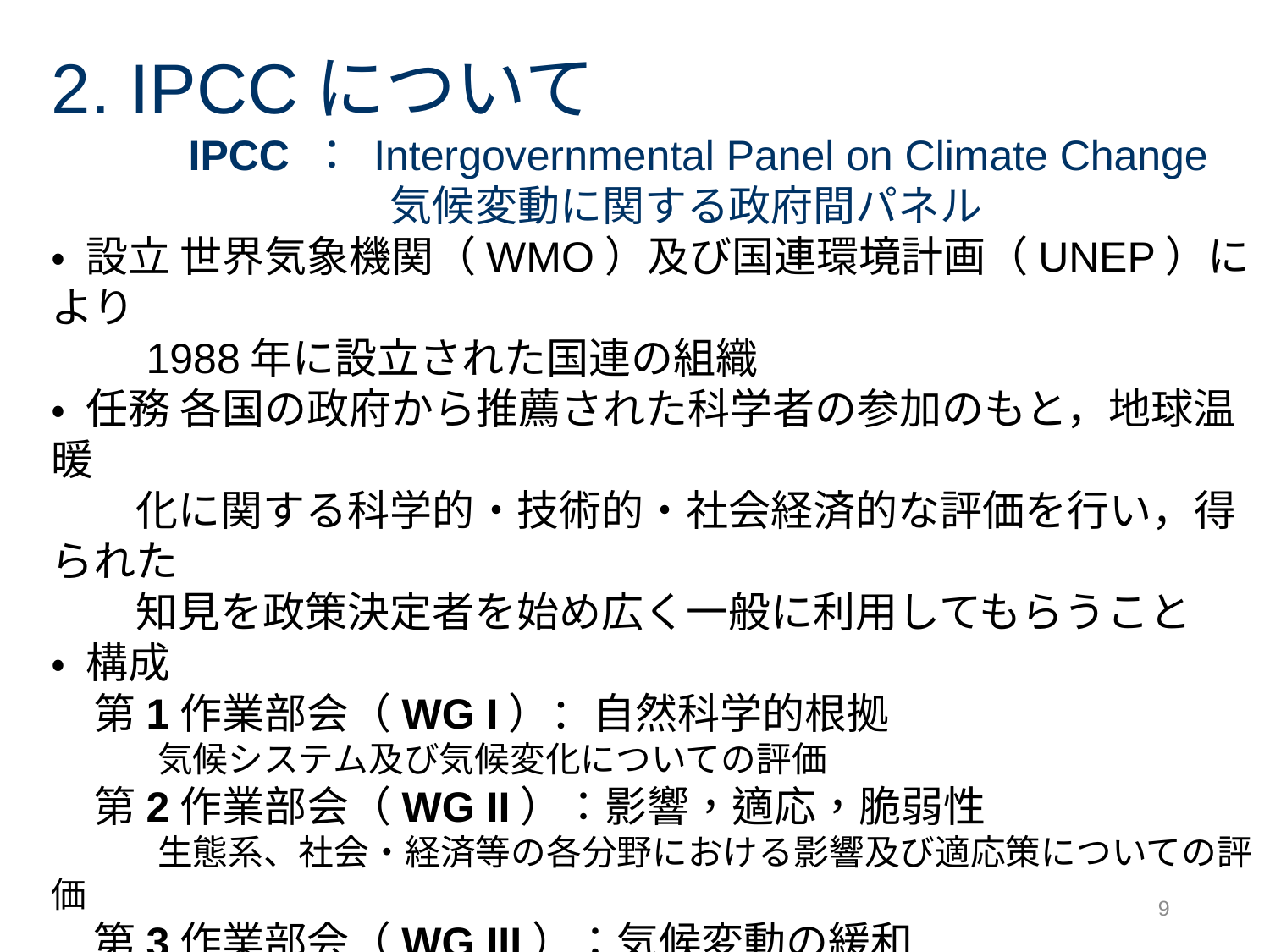

2. IPCCについて
　　　IPCC ： Intergovernmental Panel on Climate Change
　　　　　　　　気候変動に関する政府間パネル
• 設立 世界気象機関（WMO）及び国連環境計画（UNEP）により
　　1988年に設立された国連の組織
• 任務 各国の政府から推薦された科学者の参加のもと，地球温暖
　　化に関する科学的・技術的・社会経済的な評価を行い，得られた
　　知見を政策決定者を始め広く一般に利用してもらうこと
• 構成
　第1作業部会（WG I）：自然科学的根拠
　　　気候システム及び気候変化についての評価
　第2作業部会（WG II）：影響，適応，脆弱性
　　　生態系、社会・経済等の各分野における影響及び適応策についての評価
　第3作業部会（WG III）：気候変動の緩和
　　　気候変動に対する対策（緩和策）についての評価
　温室効果ガス目録に関するタスクフォース
9